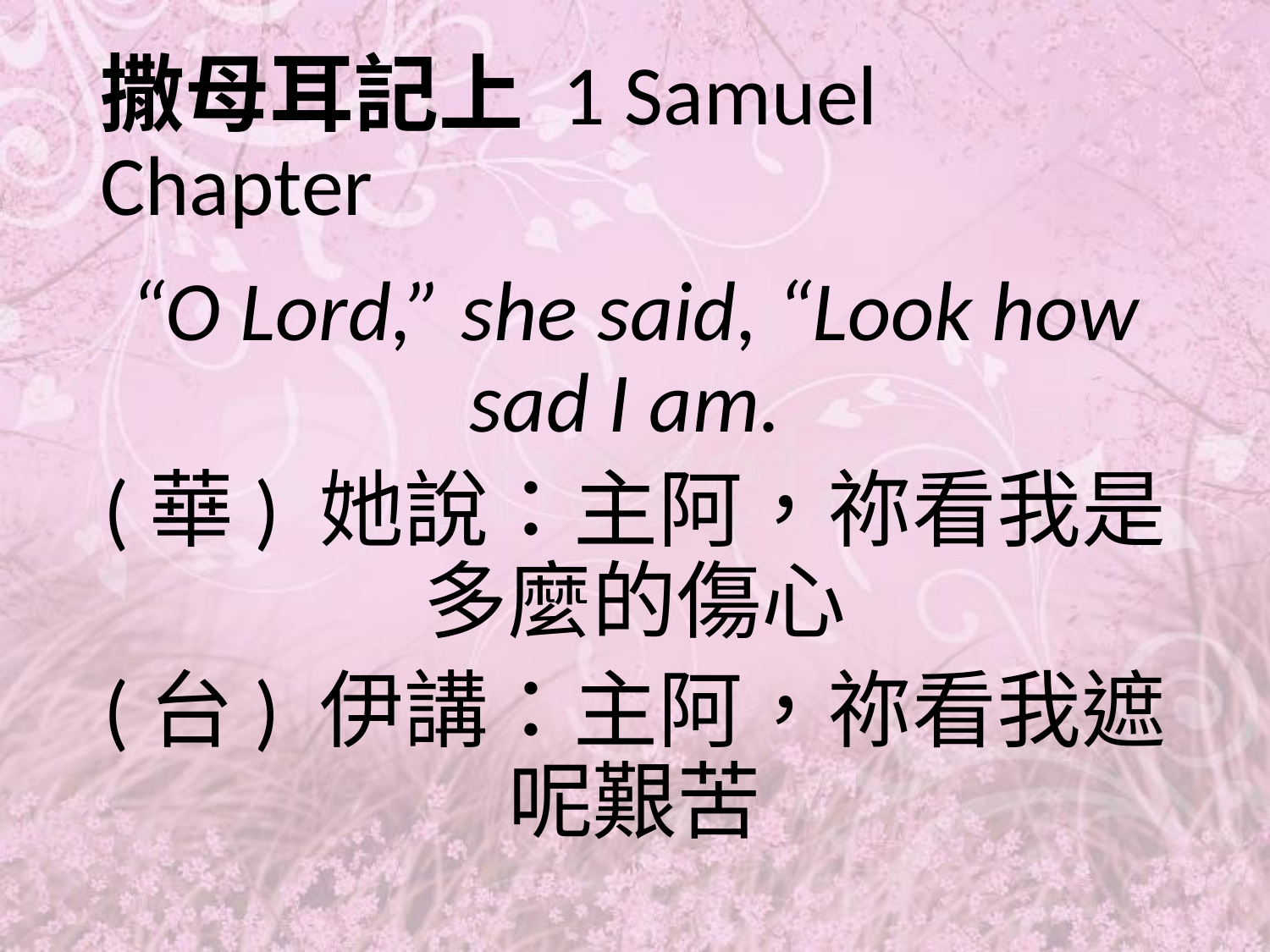

# 撒母耳記上 1 Samuel Chapter
“O Lord,” she said, “Look how sad I am.
(華) 她說：主阿，祢看我是多麼的傷心
(台) 伊講：主阿，祢看我遮呢艱苦